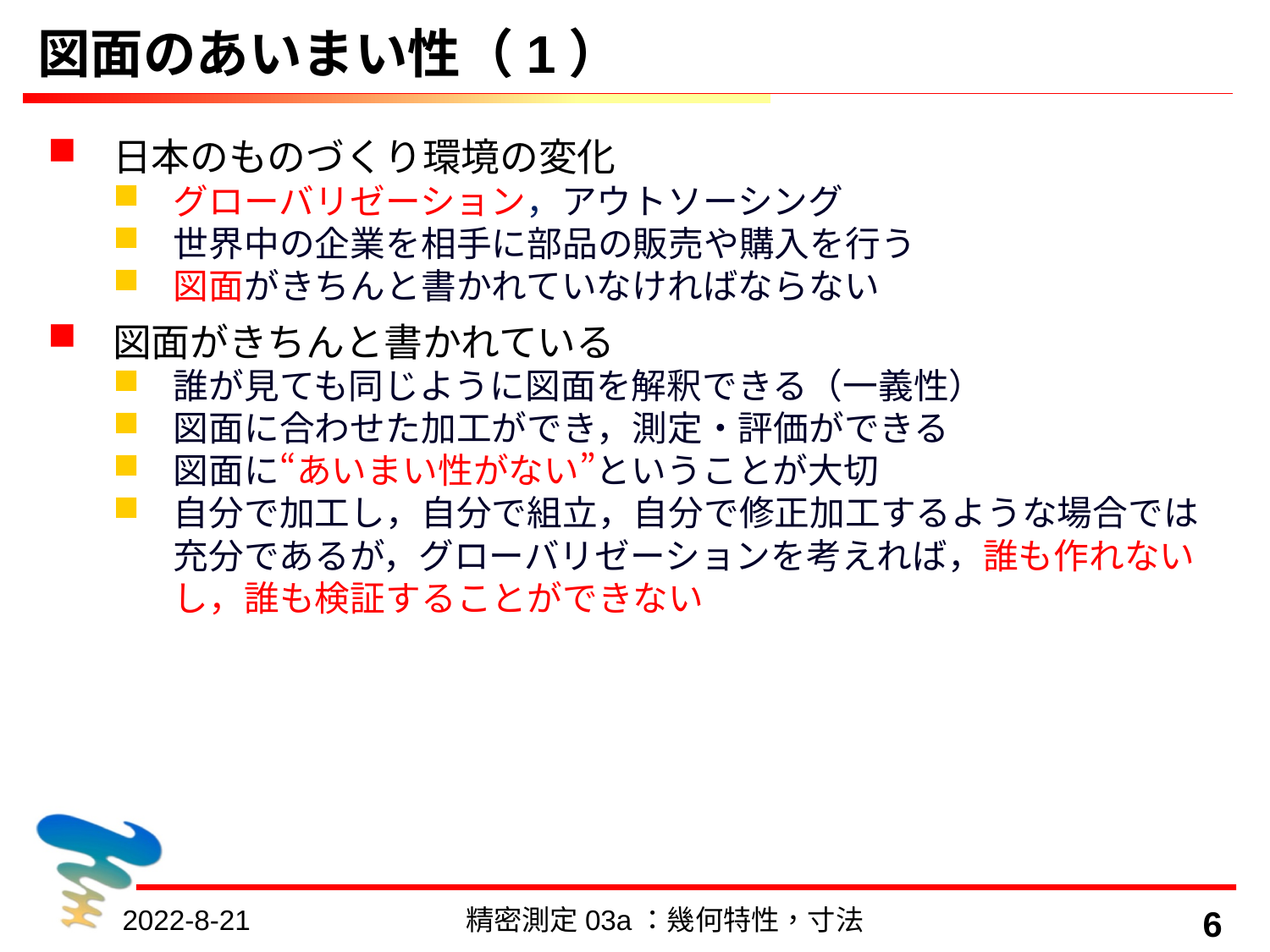

# 図面のあいまい性（1）
日本のものづくり環境の変化
グローバリゼーション，アウトソーシング
世界中の企業を相手に部品の販売や購入を行う
図面がきちんと書かれていなければならない
図面がきちんと書かれている
誰が見ても同じように図面を解釈できる（一義性）
図面に合わせた加工ができ，測定・評価ができる
図面に“あいまい性がない”ということが大切
自分で加工し，自分で組立，自分で修正加工するような場合では充分であるが，グローバリゼーションを考えれば，誰も作れないし，誰も検証することができない

2022-8-21
精密測定03a：幾何特性，寸法
6